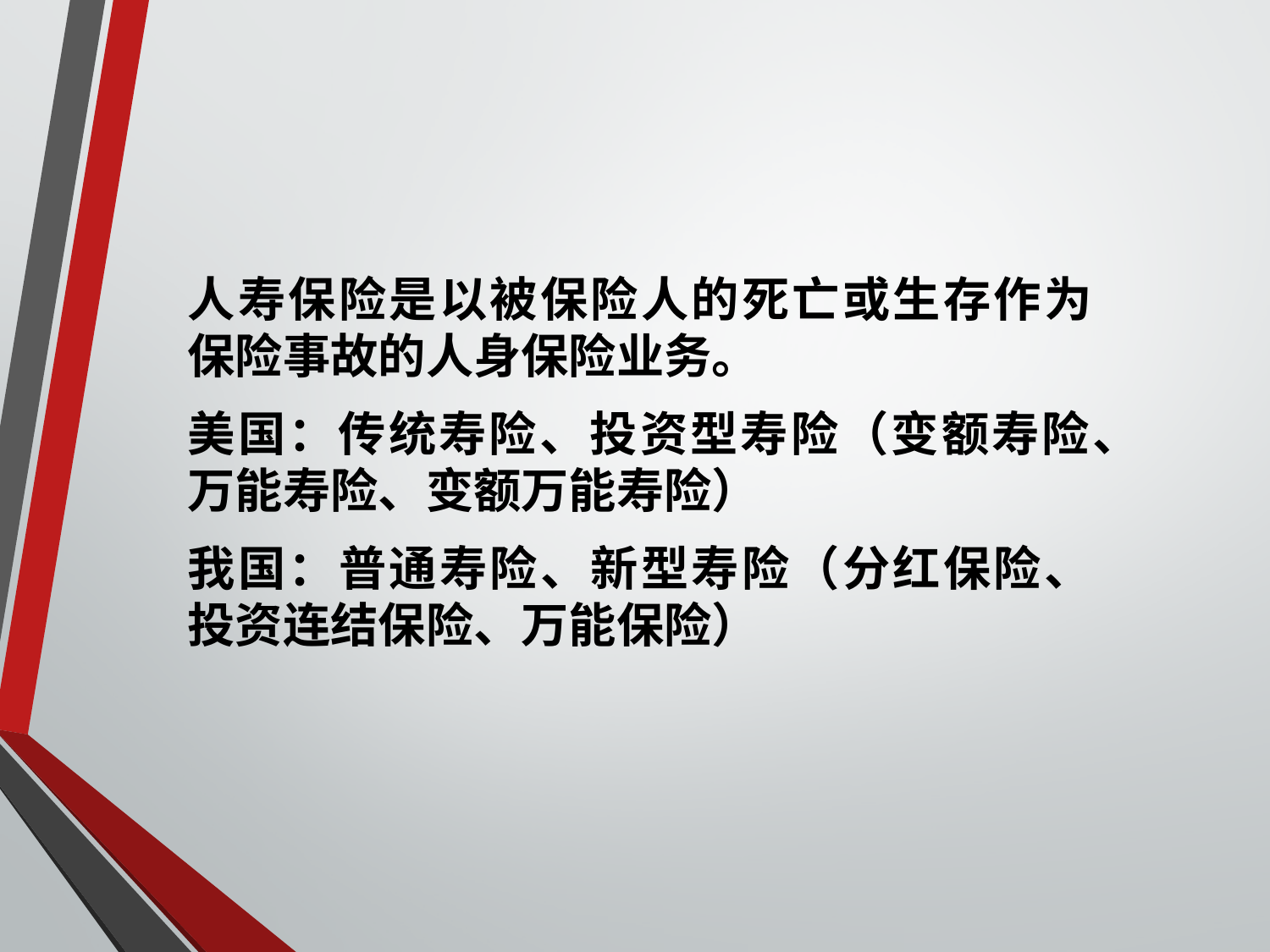

人寿保险是以被保险人的死亡或生存作为保险事故的人身保险业务。
美国：传统寿险、投资型寿险（变额寿险、万能寿险、变额万能寿险）
我国：普通寿险、新型寿险（分红保险、投资连结保险、万能保险）